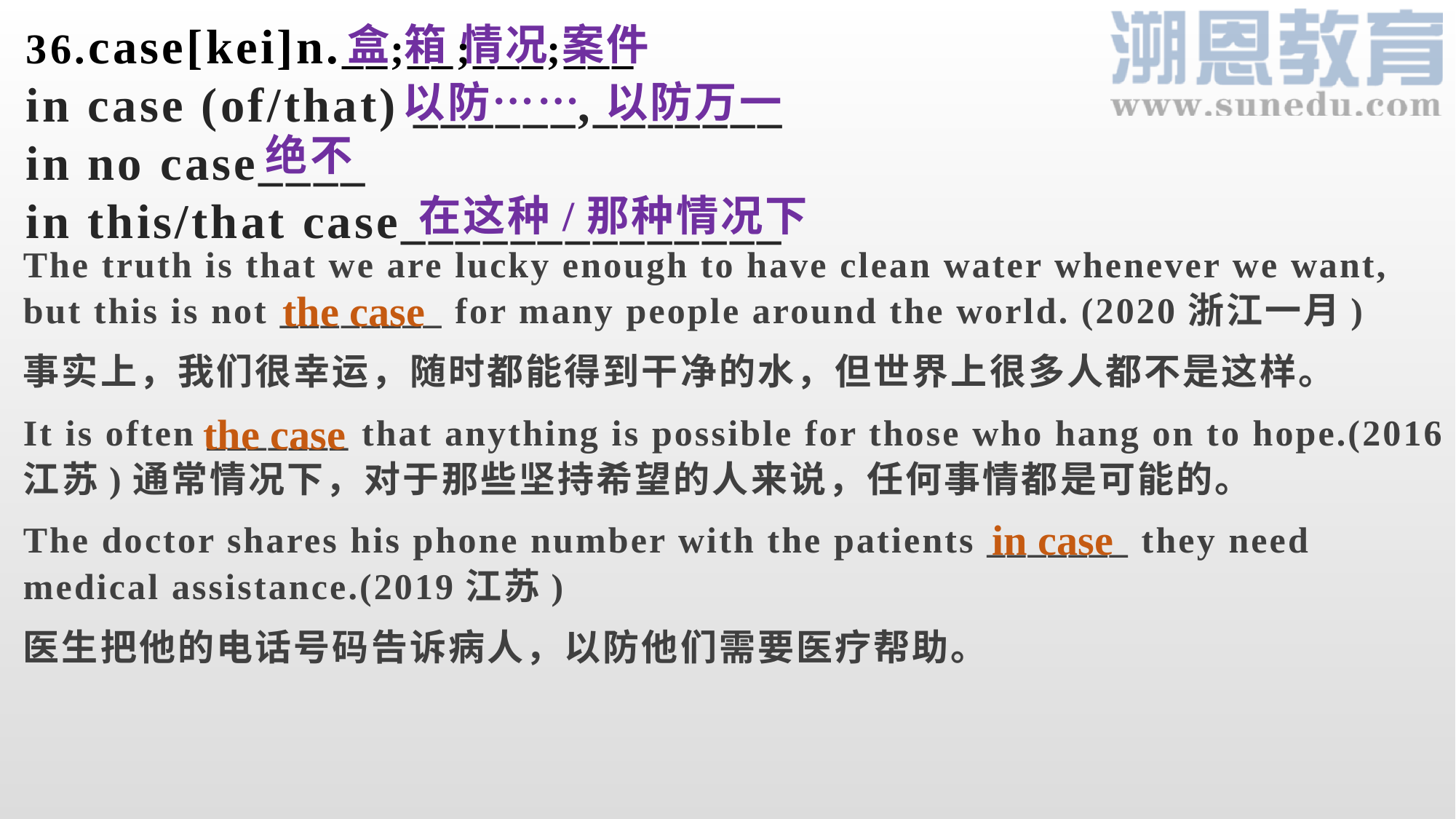

36.case[kei]n.__;__;___;___
in case (of/that) ______,_______
in no case____
in this/that case______________
盒 箱 情况 案件
以防……  以防万一
绝不
在这种/那种情况下
The truth is that we are lucky enough to have clean water whenever we want, but this is not ________ for many people around the world. (2020浙江一月)
事实上，我们很幸运，随时都能得到干净的水，但世界上很多人都不是这样。
It is often _______ that anything is possible for those who hang on to hope.(2016江苏)通常情况下，对于那些坚持希望的人来说，任何事情都是可能的。
The doctor shares his phone number with the patients _______ they need medical assistance.(2019江苏)
医生把他的电话号码告诉病人，以防他们需要医疗帮助。
the case
the case
 in case